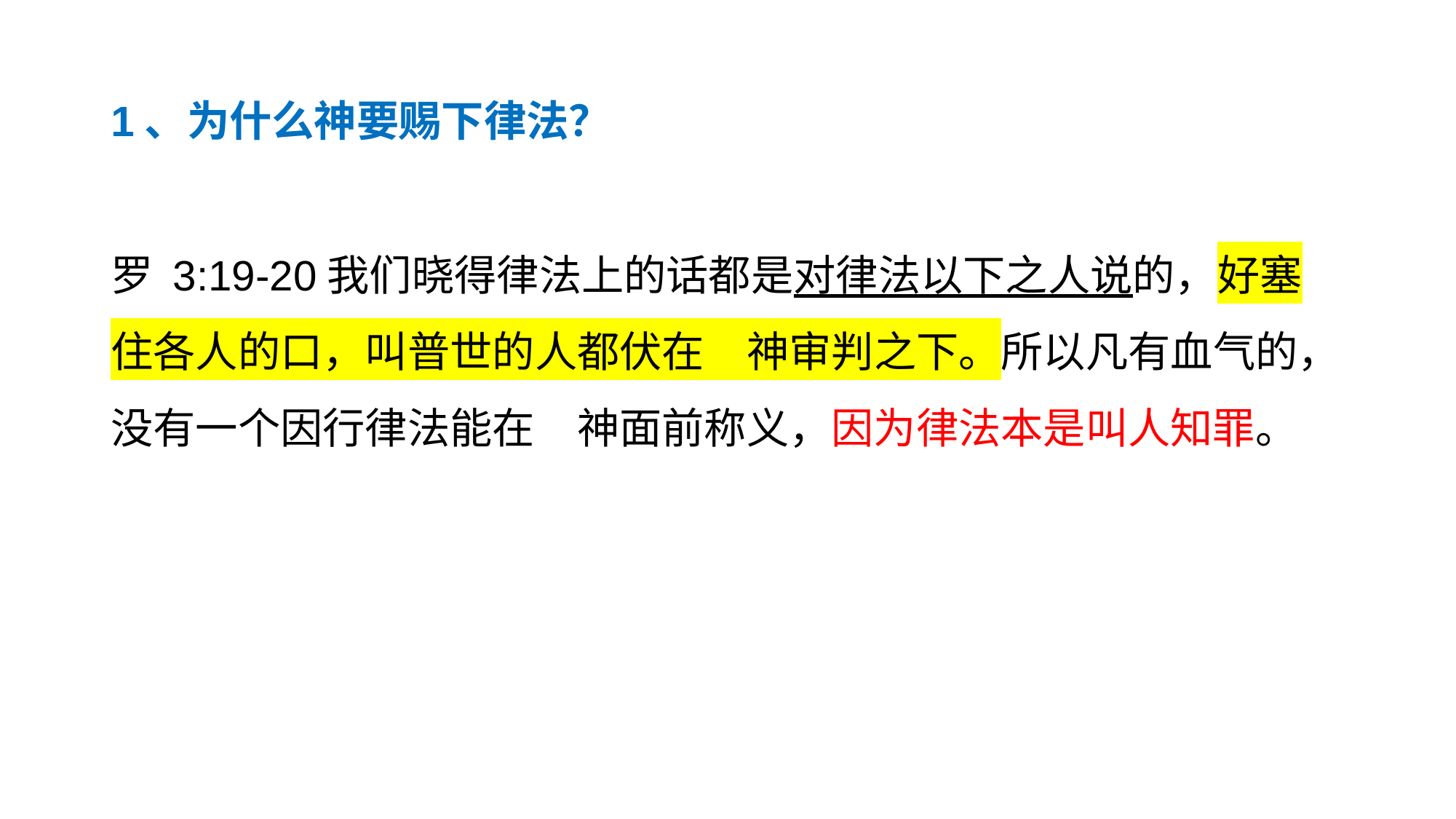

# 1、为什么神要赐下律法？
罗 3:19-20我们晓得律法上的话都是对律法以下之人说的，好塞住各人的口，叫普世的人都伏在　神审判之下。所以凡有血气的，没有一个因行律法能在　神面前称义，因为律法本是叫人知罪。